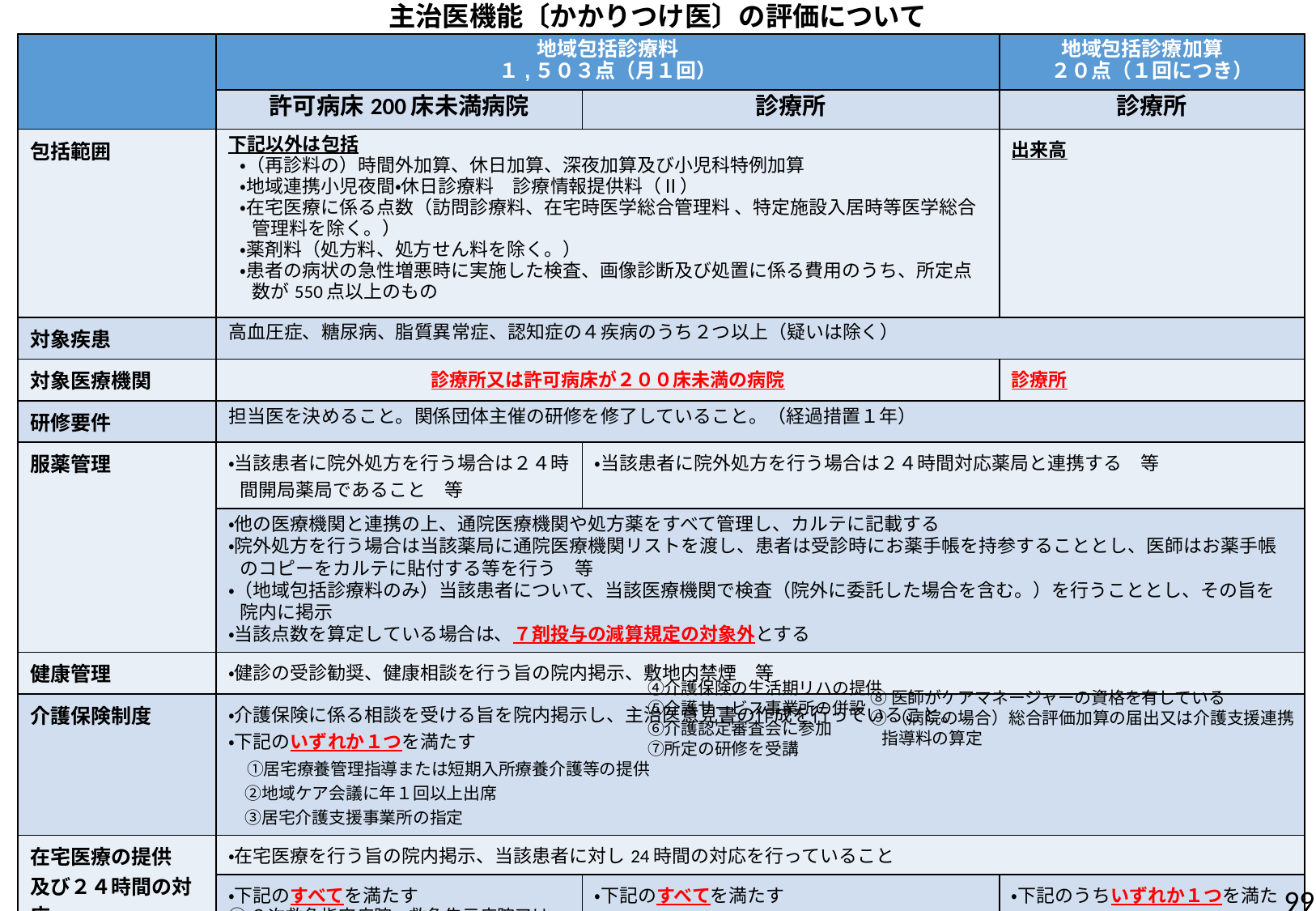

# 主治医機能〔かかりつけ医〕の評価について
|  | 地域包括診療料 １,５０３点（月１回） |  | 地域包括診療加算　 ２０点（１回につき） |
| --- | --- | --- | --- |
|  | 許可病床200床未満病院 | 診療所 | 診療所 |
| 包括範囲 | 下記以外は包括 ・（再診料の）時間外加算、休日加算、深夜加算及び小児科特例加算　 ・地域連携小児夜間・休日診療料　診療情報提供料（Ⅱ） ・在宅医療に係る点数（訪問診療料、在宅時医学総合管理料 、特定施設入居時等医学総合管理料を除く。） ・薬剤料（処方料、処方せん料を除く。） ・患者の病状の急性増悪時に実施した検査、画像診断及び処置に係る費用のうち、所定点数が550点以上のもの |  | 出来高 |
| 対象疾患 | 高血圧症、糖尿病、脂質異常症、認知症の４疾病のうち２つ以上（疑いは除く） |  |  |
| 対象医療機関 | 診療所又は許可病床が２００床未満の病院 |  | 診療所 |
| 研修要件 | 担当医を決めること。関係団体主催の研修を修了していること。（経過措置１年） |  |  |
| 服薬管理 | ・当該患者に院外処方を行う場合は２４時間開局薬局であること　等 | ・当該患者に院外処方を行う場合は２４時間対応薬局と連携する　等 |  |
|  | ・他の医療機関と連携の上、通院医療機関や処方薬をすべて管理し、カルテに記載する ・院外処方を行う場合は当該薬局に通院医療機関リストを渡し、患者は受診時にお薬手帳を持参することとし、医師はお薬手帳のコピーをカルテに貼付する等を行う　等 ・（地域包括診療料のみ）当該患者について、当該医療機関で検査（院外に委託した場合を含む。）を行うこととし、その旨を院内に掲示 ・当該点数を算定している場合は、７剤投与の減算規定の対象外とする |  |  |
| 健康管理 | ・健診の受診勧奨、健康相談を行う旨の院内掲示、敷地内禁煙　等 |  |  |
| 介護保険制度 | ・介護保険に係る相談を受ける旨を院内掲示し、主治医意見書の作成を行っていること。 ・下記のいずれか１つを満たす 　①居宅療養管理指導または短期入所療養介護等の提供 　②地域ケア会議に年１回以上出席 　③居宅介護支援事業所の指定 |  |  |
| 在宅医療の提供 及び２４時間の対応 | ・在宅医療を行う旨の院内掲示、当該患者に対し24時間の対応を行っていること |  |  |
|  | ・下記のすべてを満たす ①２次救急指定病院、救急告示病院又は 病院群輪番制病院 ②地域包括ケア病棟入院料等の届出 ③在宅療養支援病院 | ・下記のすべてを満たす ①時間外対応加算１の届出 ②常勤医師が３人以上在籍 ③在宅療養支援診療所 | ・下記のうちいずれか１つを満たす ①時間外対応加算１又は２の届出 ②常勤医師が３人以上在籍 ③在宅療養支援診療所 |
　④介護保険の生活期リハの提供
　⑤介護サービス事業所の併設
　⑥介護認定審査会に参加
　⑦所定の研修を受講
⑧医師がケアマネージャーの資格を有している
⑨（病院の場合）総合評価加算の届出又は介護支援連携指導料の算定
99